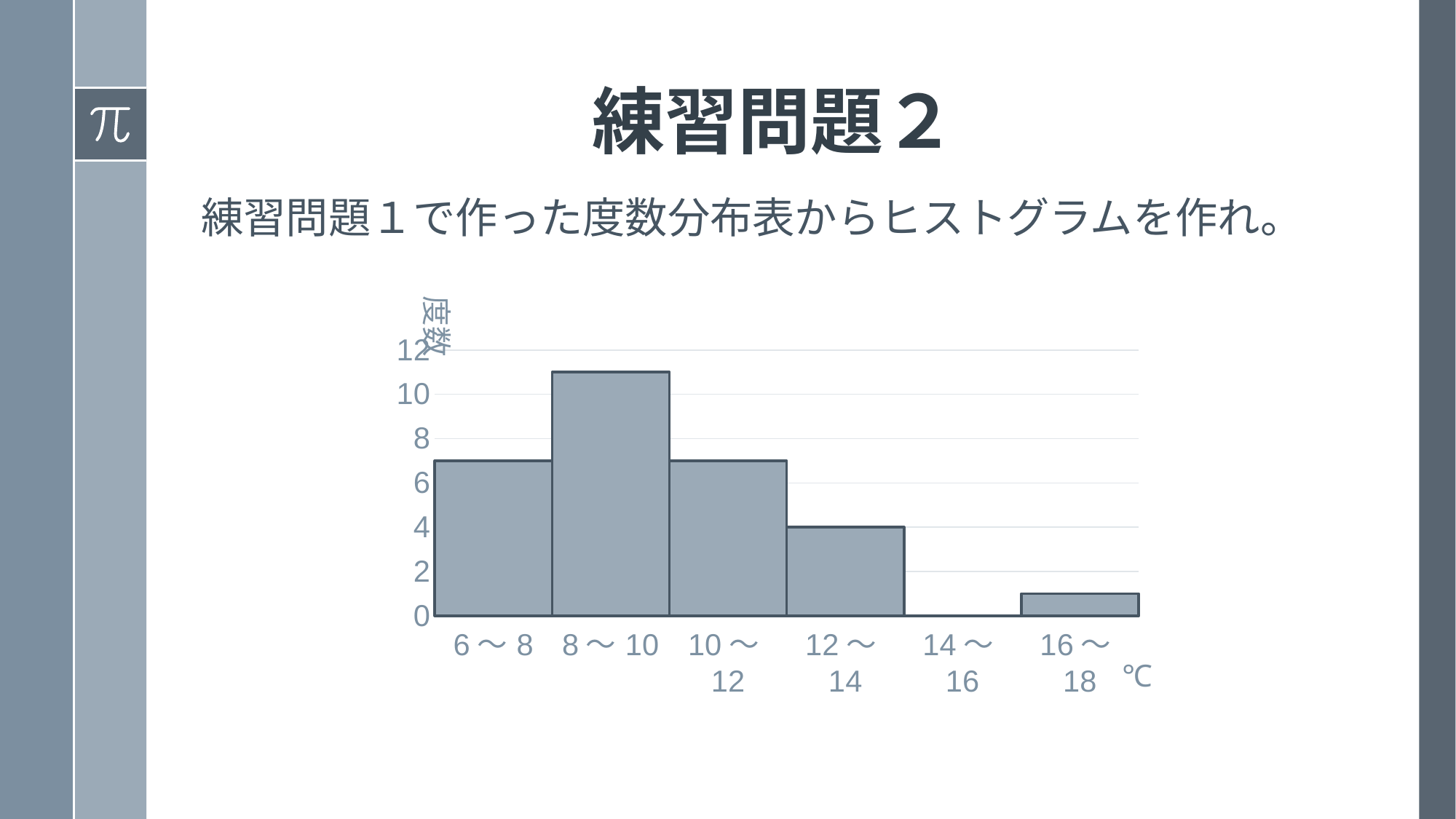

# 練習問題２
練習問題１で作った度数分布表からヒストグラムを作れ。

### Chart:

| Category | 度数 |
|---|---|
| 6～8 | 7.0 |
| 8～10 | 11.0 |
| 10～12 | 7.0 |
| 12～14 | 4.0 |
| 14～16 | 0.0 |
| 16～18 | 1.0 |